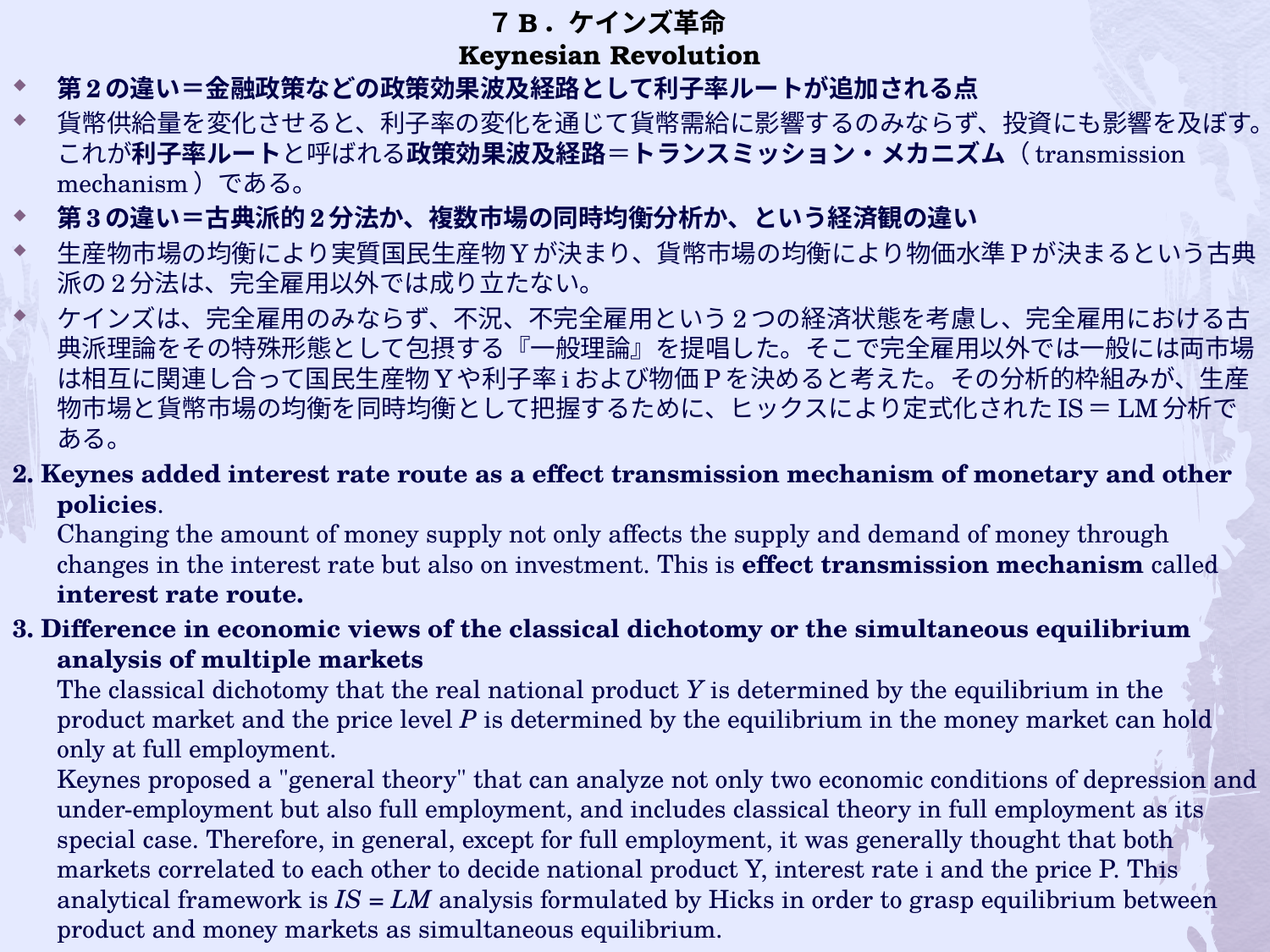

# ７B．ケインズ革命 Keynesian Revolution
第2の違い＝金融政策などの政策効果波及経路として利子率ルートが追加される点
貨幣供給量を変化させると、利子率の変化を通じて貨幣需給に影響するのみならず、投資にも影響を及ぼす。これが利子率ルートと呼ばれる政策効果波及経路＝トランスミッション・メカニズム（transmission mechanism）である。
第3の違い＝古典派的2分法か、複数市場の同時均衡分析か、という経済観の違い
生産物市場の均衡により実質国民生産物Yが決まり、貨幣市場の均衡により物価水準Pが決まるという古典派の2分法は、完全雇用以外では成り立たない。
ケインズは、完全雇用のみならず、不況、不完全雇用という2つの経済状態を考慮し、完全雇用における古典派理論をその特殊形態として包摂する『一般理論』を提唱した。そこで完全雇用以外では一般には両市場は相互に関連し合って国民生産物Yや利子率iおよび物価Pを決めると考えた。その分析的枠組みが、生産物市場と貨幣市場の均衡を同時均衡として把握するために、ヒックスにより定式化されたIS＝LM分析である。
2. Keynes added interest rate route as a effect transmission mechanism of monetary and other policies.
Changing the amount of money supply not only affects the supply and demand of money through changes in the interest rate but also on investment. This is effect transmission mechanism called interest rate route.
3. Difference in economic views of the classical dichotomy or the simultaneous equilibrium analysis of multiple markets
The classical dichotomy that the real national product Y is determined by the equilibrium in the product market and the price level P is determined by the equilibrium in the money market can hold only at full employment.
Keynes proposed a "general theory" that can analyze not only two economic conditions of depression and under-employment but also full employment, and includes classical theory in full employment as its special case. Therefore, in general, except for full employment, it was generally thought that both markets correlated to each other to decide national product Y, interest rate i and the price P. This analytical framework is IS = LM analysis formulated by Hicks in order to grasp equilibrium between product and money markets as simultaneous equilibrium.